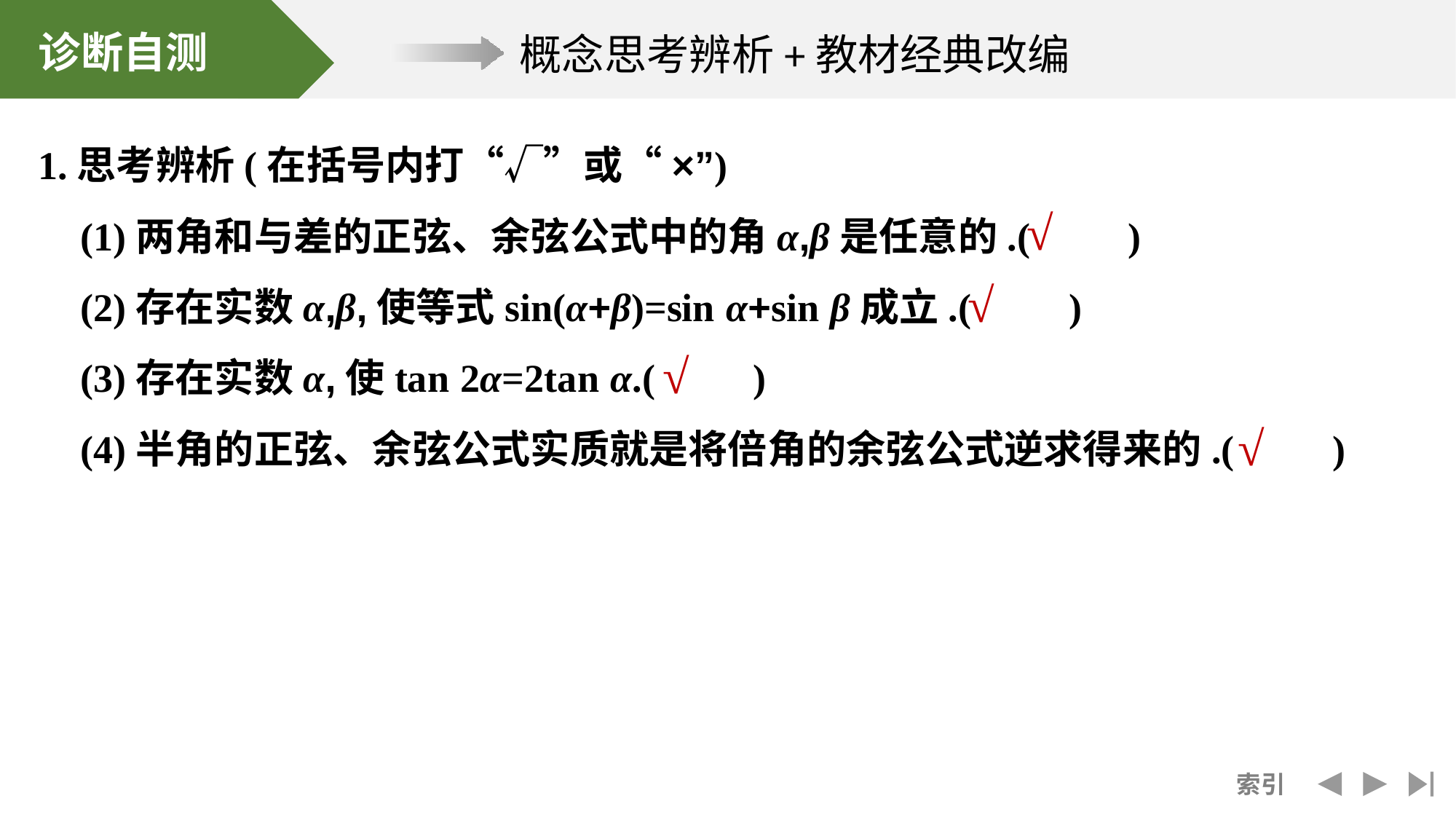

1.思考辨析(在括号内打“√”或“×”)
	(1)两角和与差的正弦、余弦公式中的角α,β是任意的.(　　)
	(2)存在实数α,β,使等式sin(α+β)=sin α+sin β成立.(　　)
	(3)存在实数α,使tan 2α=2tan α.(　　)
	(4)半角的正弦、余弦公式实质就是将倍角的余弦公式逆求得来的.(　　)
√
√
√
√